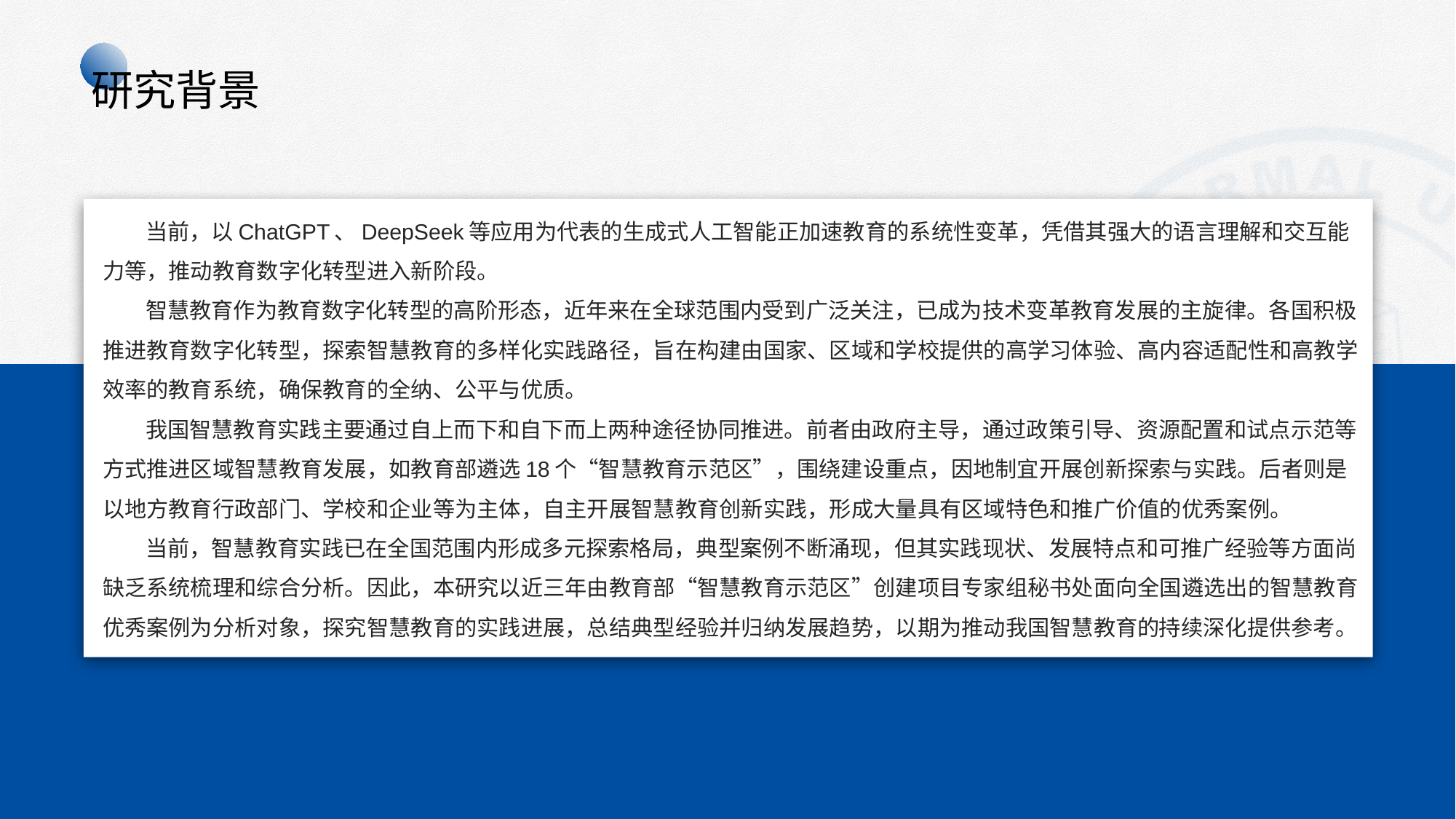

# 研究背景

当前，以ChatGPT、DeepSeek等应用为代表的生成式人工智能正加速教育的系统性变革，凭借其强大的语言理解和交互能力等，推动教育数字化转型进入新阶段。
智慧教育作为教育数字化转型的高阶形态，近年来在全球范围内受到广泛关注，已成为技术变革教育发展的主旋律。各国积极推进教育数字化转型，探索智慧教育的多样化实践路径，旨在构建由国家、区域和学校提供的高学习体验、高内容适配性和高教学效率的教育系统，确保教育的全纳、公平与优质。
我国智慧教育实践主要通过自上而下和自下而上两种途径协同推进。前者由政府主导，通过政策引导、资源配置和试点示范等方式推进区域智慧教育发展，如教育部遴选18个“智慧教育示范区”，围绕建设重点，因地制宜开展创新探索与实践。后者则是以地方教育行政部门、学校和企业等为主体，自主开展智慧教育创新实践，形成大量具有区域特色和推广价值的优秀案例。
当前，智慧教育实践已在全国范围内形成多元探索格局，典型案例不断涌现，但其实践现状、发展特点和可推广经验等方面尚缺乏系统梳理和综合分析。因此，本研究以近三年由教育部“智慧教育示范区”创建项目专家组秘书处面向全国遴选出的智慧教育优秀案例为分析对象，探究智慧教育的实践进展，总结典型经验并归纳发展趋势，以期为推动我国智慧教育的持续深化提供参考。